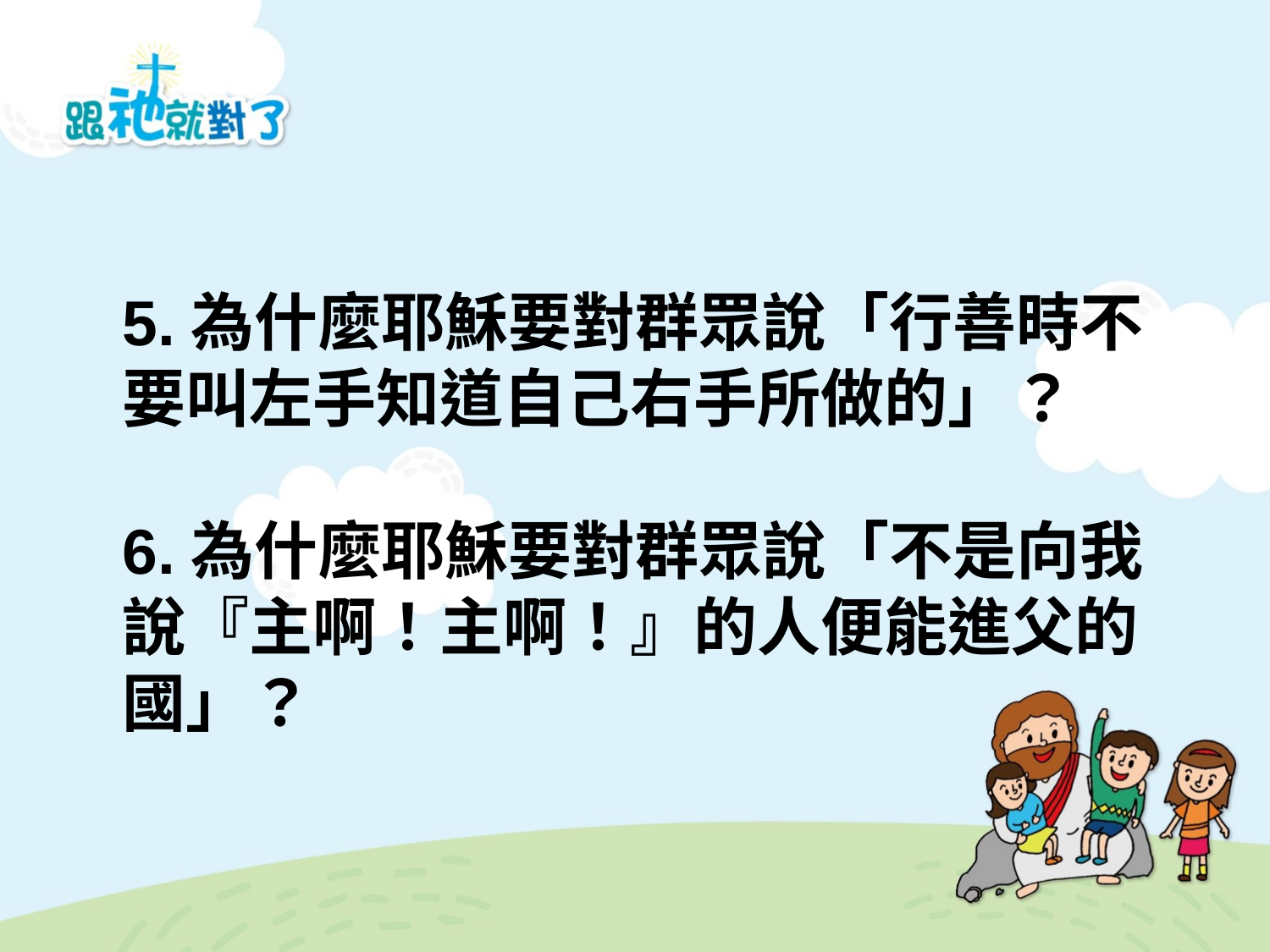

5.為什麼耶穌要對群眾說「行善時不要叫左手知道自己右手所做的」？

6.為什麼耶穌要對群眾說「不是向我說『主啊！主啊！』的人便能進父的國」？